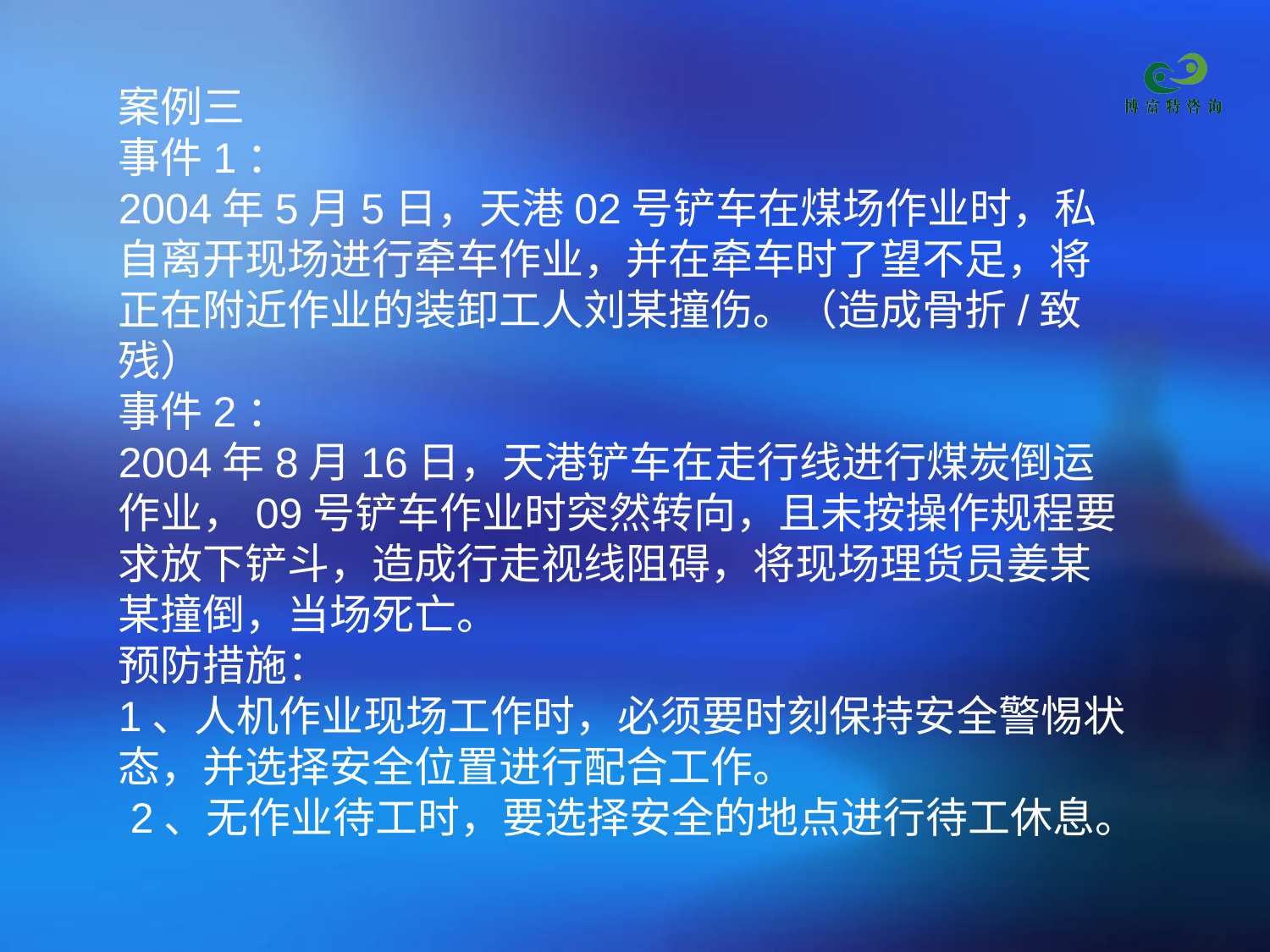

案例三
事件1：
2004年5月5日，天港02号铲车在煤场作业时，私自离开现场进行牵车作业，并在牵车时了望不足，将正在附近作业的装卸工人刘某撞伤。（造成骨折/致残）
事件2：
2004年8月16日，天港铲车在走行线进行煤炭倒运作业，09号铲车作业时突然转向，且未按操作规程要求放下铲斗，造成行走视线阻碍，将现场理货员姜某某撞倒，当场死亡。
预防措施：
1、人机作业现场工作时，必须要时刻保持安全警惕状态，并选择安全位置进行配合工作。
 2、无作业待工时，要选择安全的地点进行待工休息。